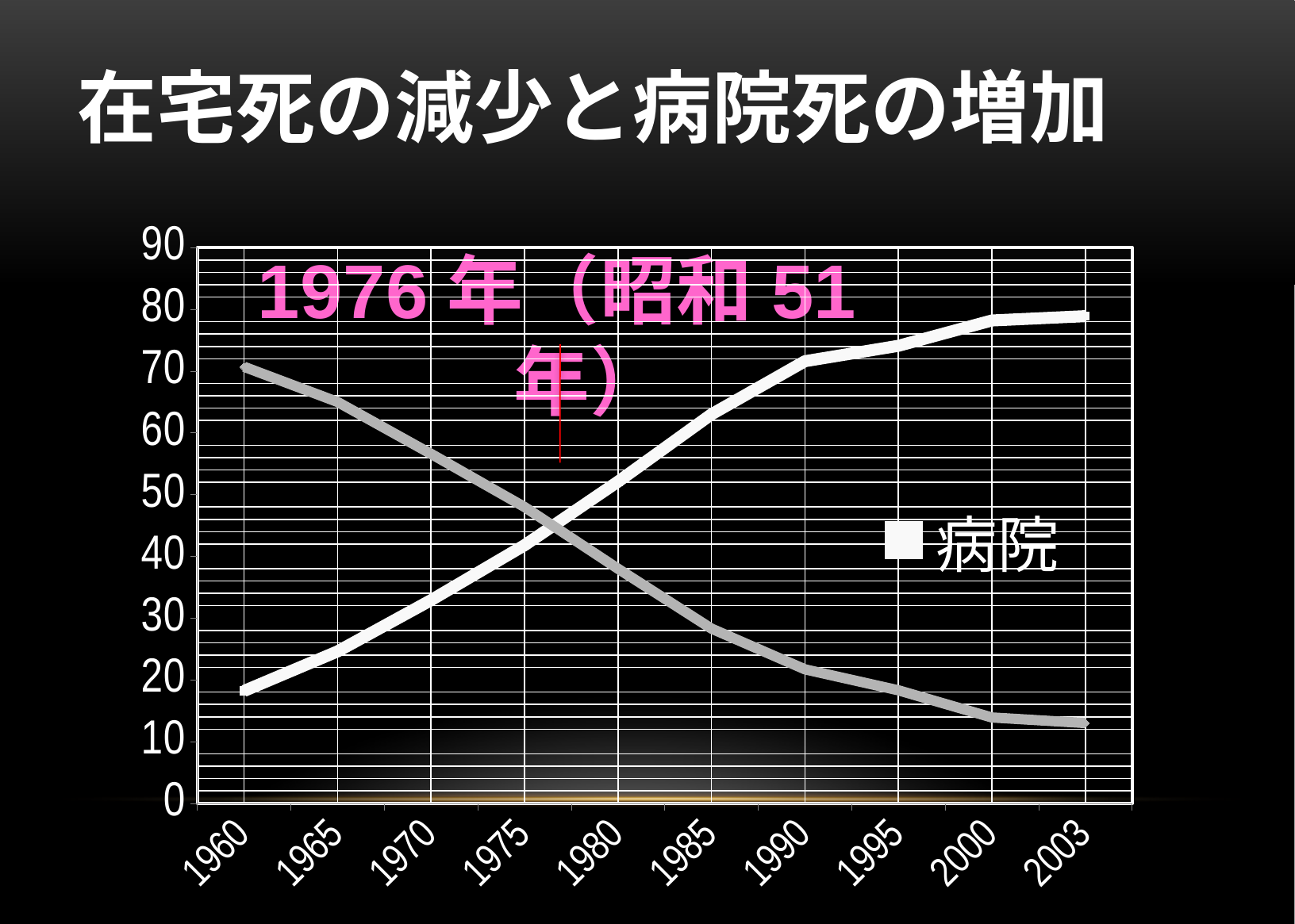

在宅死の減少と病院死の増加

### Chart

| Category | 病院 | 自宅 |
|---|---|---|
| 1960 | 18.2 | 70.7 |
| 1965 | 24.6 | 65.0 |
| 1970 | 32.9 | 56.6 |
| 1975 | 41.8 | 48.0 |
| 1980 | 52.1 | 38.0 |
| 1985 | 63.0 | 28.3 |
| 1990 | 71.6 | 21.7 |
| 1995 | 74.1 | 18.3 |
| 2000 | 78.2 | 13.9 |
| 2003 | 78.9 | 13.0 |
1976年（昭和51年）